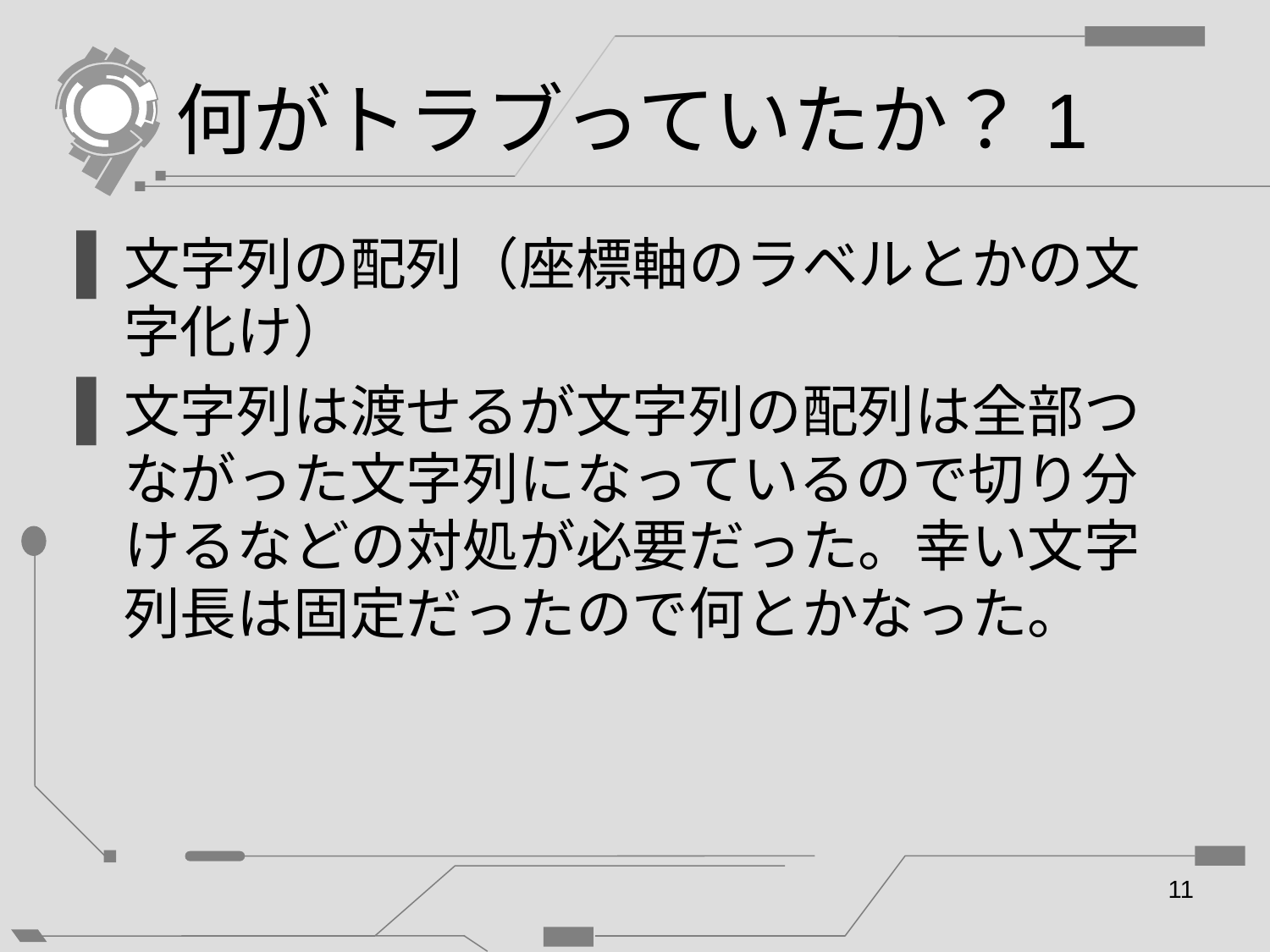

# 何がトラブっていたか？1
文字列の配列（座標軸のラベルとかの文字化け）
文字列は渡せるが文字列の配列は全部つながった文字列になっているので切り分けるなどの対処が必要だった。幸い文字列長は固定だったので何とかなった。

11